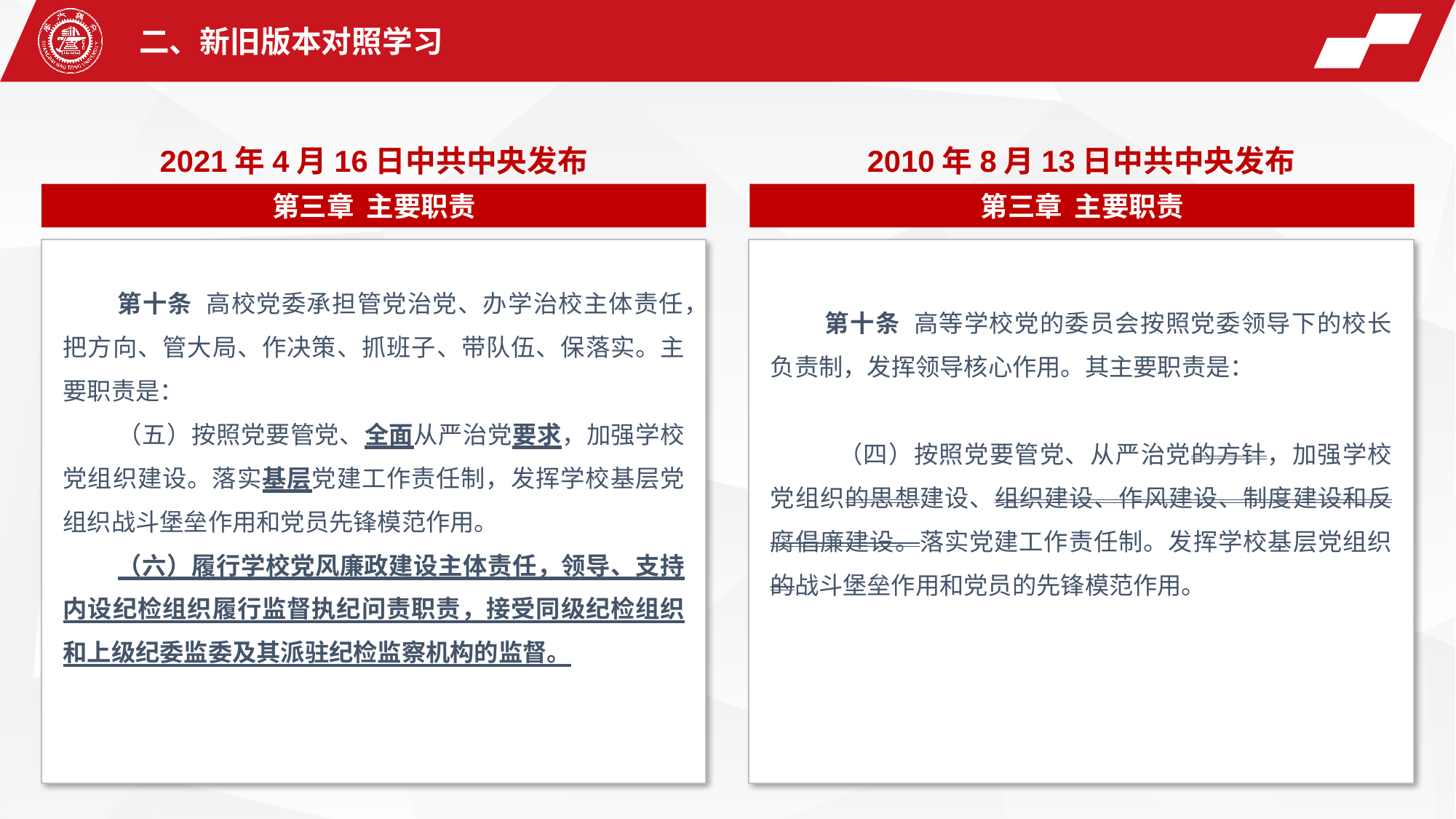

二、新旧版本对照学习
2021年4月16日中共中央发布
2010年8月13日中共中央发布
第三章  主要职责
第三章  主要职责

第十条  高校党委承担管党治党、办学治校主体责任，把方向、管大局、作决策、抓班子、带队伍、保落实。主要职责是：
（五）按照党要管党、全面从严治党要求，加强学校党组织建设。落实基层党建工作责任制，发挥学校基层党组织战斗堡垒作用和党员先锋模范作用。
（六）履行学校党风廉政建设主体责任，领导、支持内设纪检组织履行监督执纪问责职责，接受同级纪检组织和上级纪委监委及其派驻纪检监察机构的监督。
第十条  高等学校党的委员会按照党委领导下的校长负责制，发挥领导核心作用。其主要职责是：

 （四）按照党要管党、从严治党的方针，加强学校党组织的思想建设、组织建设、作风建设、制度建设和反腐倡廉建设。落实党建工作责任制。发挥学校基层党组织的战斗堡垒作用和党员的先锋模范作用。